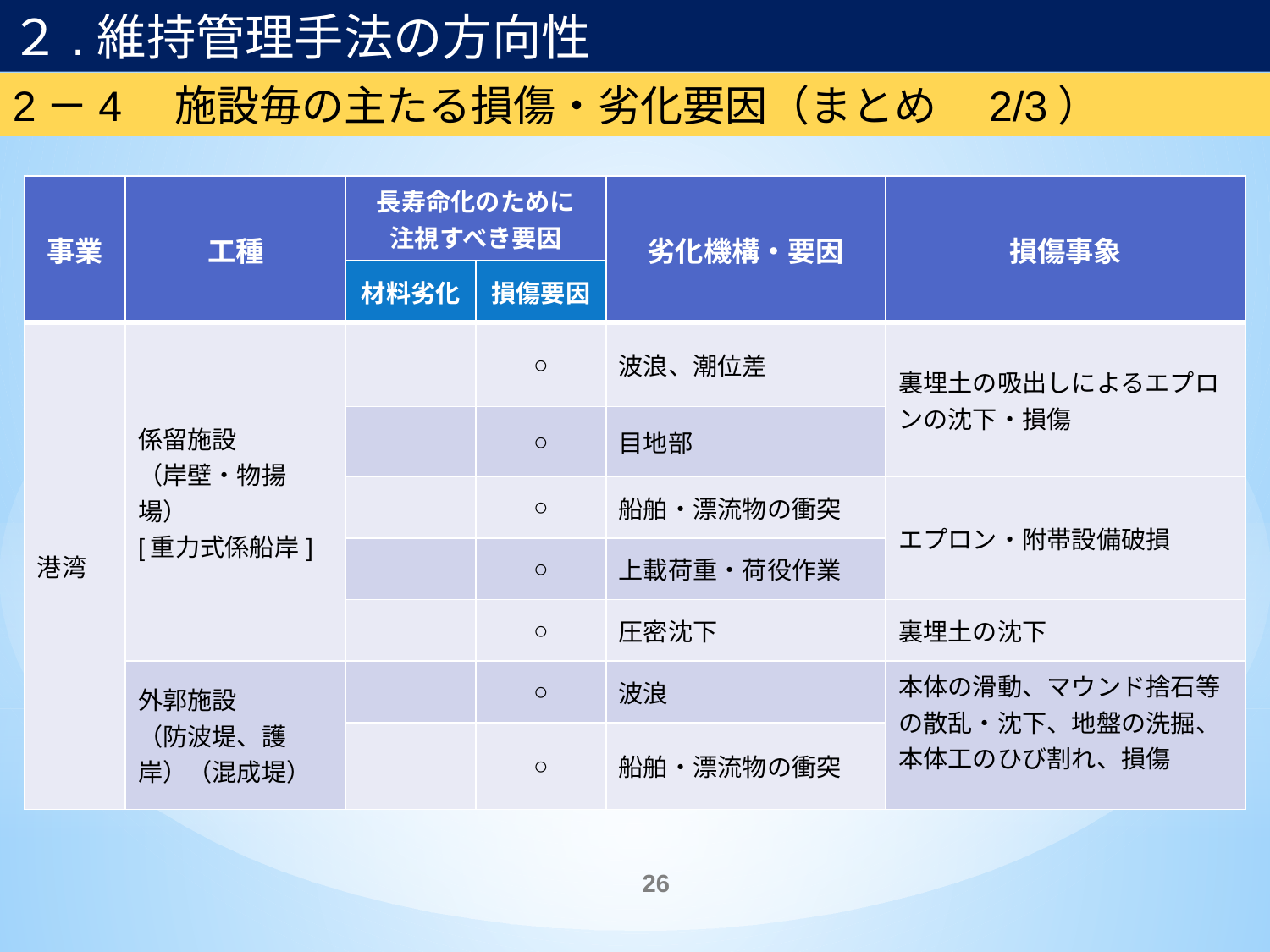

２.維持管理手法の方向性
2－4　施設毎の主たる損傷・劣化要因（まとめ　2/3）
| 事業 | 工種 | 長寿命化のために 注視すべき要因 |  | 劣化機構・要因 | 損傷事象 |
| --- | --- | --- | --- | --- | --- |
|  |  | 材料劣化 | 損傷要因 |  |  |
| 港湾 | 係留施設 （岸壁・物揚場） [重力式係船岸] |  | ○ | 波浪、潮位差 | 裏埋土の吸出しによるエプロンの沈下・損傷 |
|  |  |  | ○ | 目地部 |  |
|  |  |  | ○ | 船舶・漂流物の衝突 | エプロン・附帯設備破損 |
|  |  |  | ○ | 上載荷重・荷役作業 |  |
|  |  |  | ○ | 圧密沈下 | 裏埋土の沈下 |
|  | 外郭施設 （防波堤、護岸）（混成堤） |  | ○ | 波浪 | 本体の滑動、マウンド捨石等の散乱・沈下、地盤の洗掘、本体工のひび割れ、損傷 |
|  |  |  | ○ | 船舶・漂流物の衝突 |  |
26